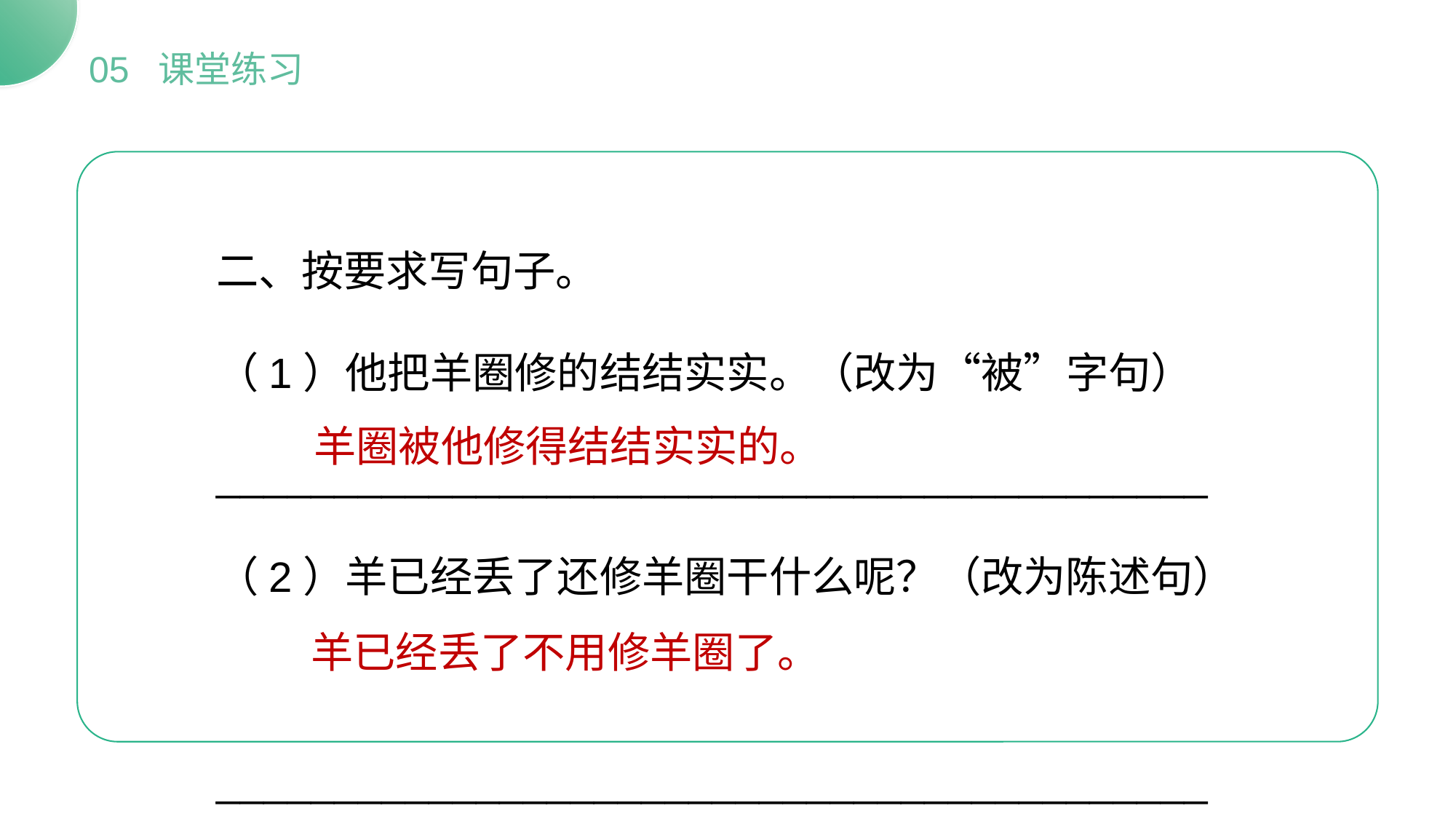

05  课堂练习
二、按要求写句子。
（1）他把羊圈修的结结实实。（改为“被”字句）
__________________________________________（2）羊已经丢了还修羊圈干什么呢？（改为陈述句）   __________________________________________
羊圈被他修得结结实实的。
羊已经丢了不用修羊圈了。